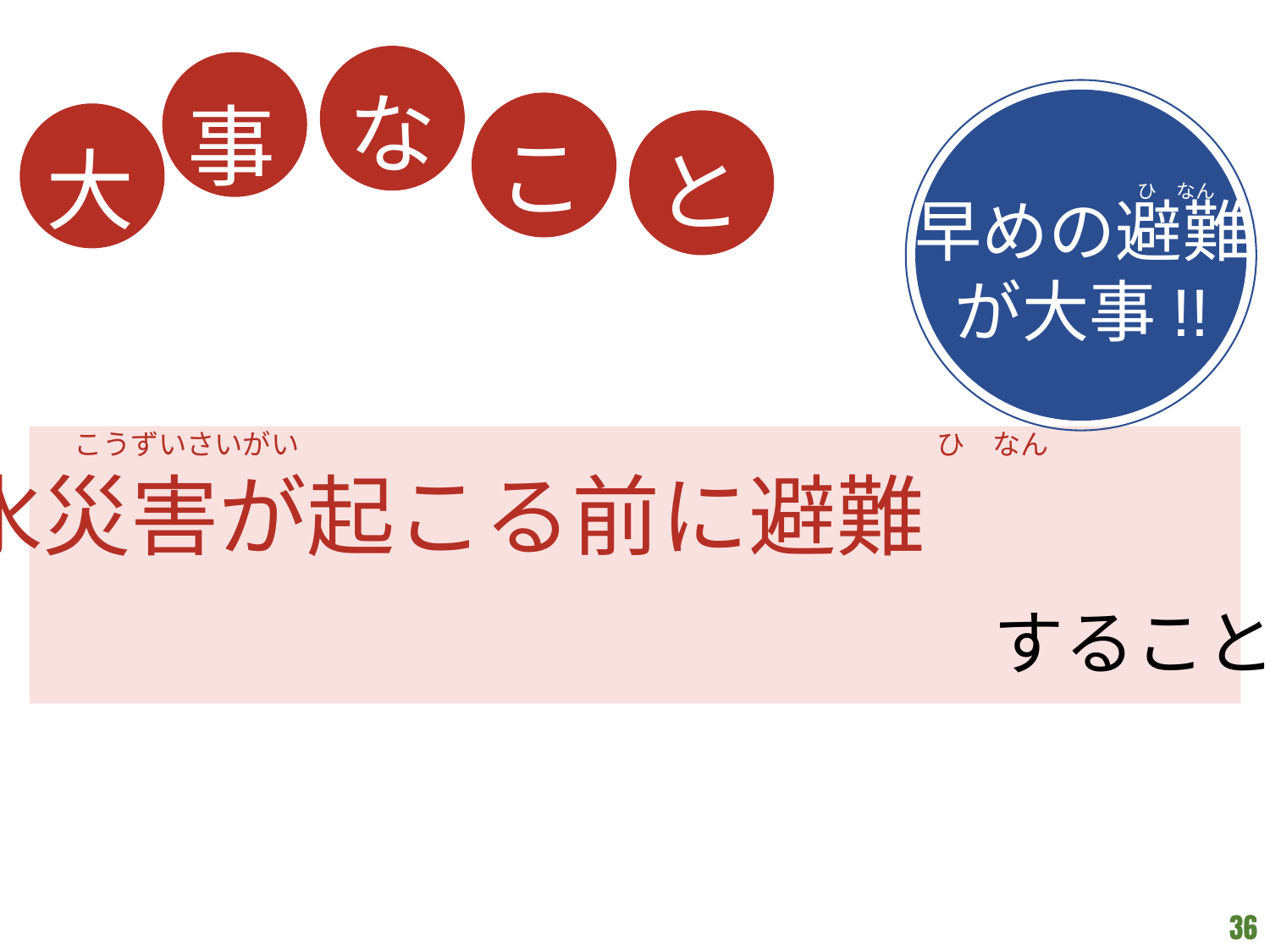

な

事

早めの避難
が大事!!
ひ　なん

こ

大

と

こうずいさいがい
ひ　なん
洪水災害が起こる前に避難
　　　　　　　　　　　　　　　　することです。
36